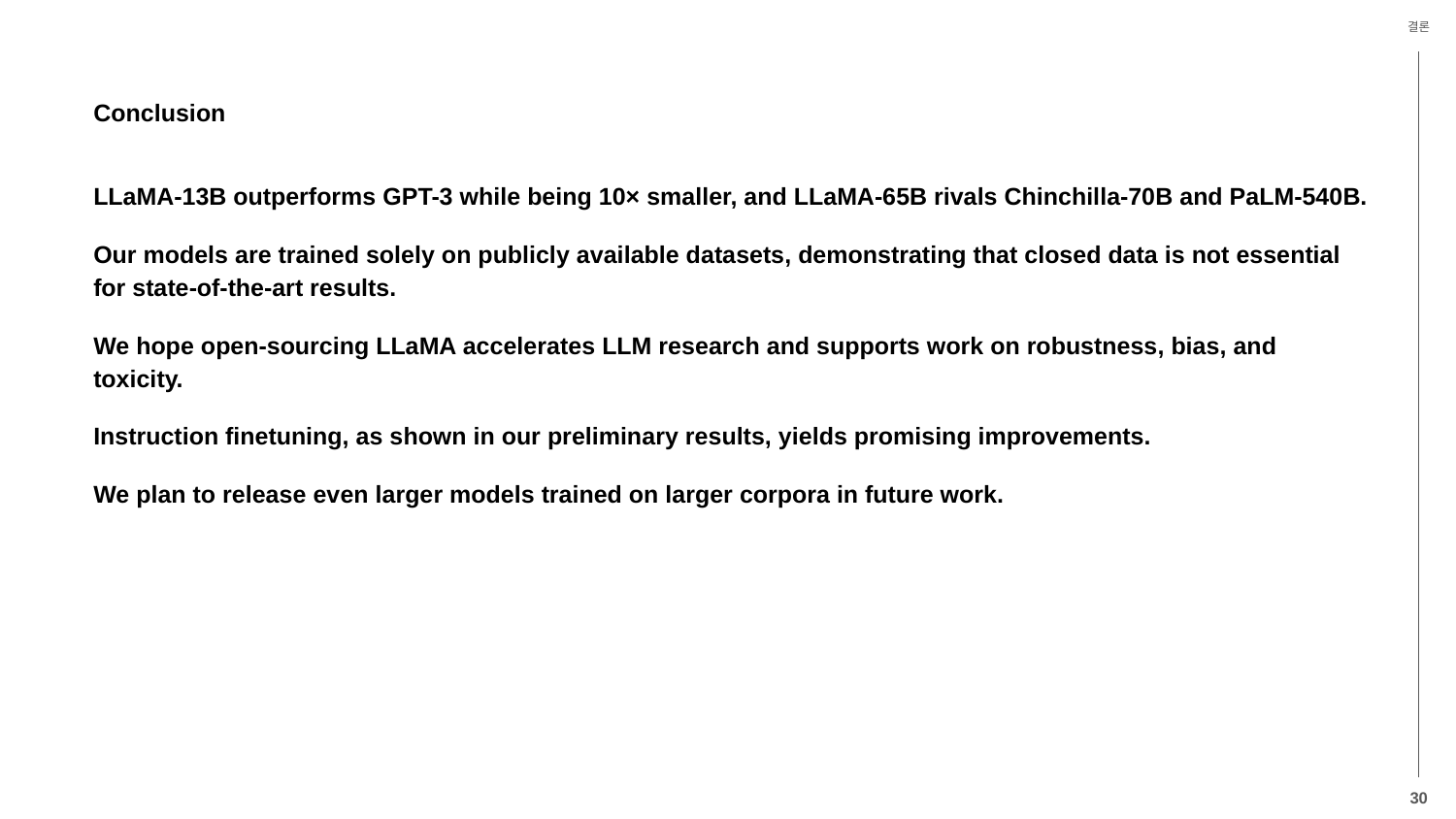

결론
Conclusion
LLaMA-13B outperforms GPT-3 while being 10× smaller, and LLaMA-65B rivals Chinchilla-70B and PaLM-540B.
Our models are trained solely on publicly available datasets, demonstrating that closed data is not essential for state-of-the-art results.
We hope open-sourcing LLaMA accelerates LLM research and supports work on robustness, bias, and toxicity.
Instruction finetuning, as shown in our preliminary results, yields promising improvements.
We plan to release even larger models trained on larger corpora in future work.
30